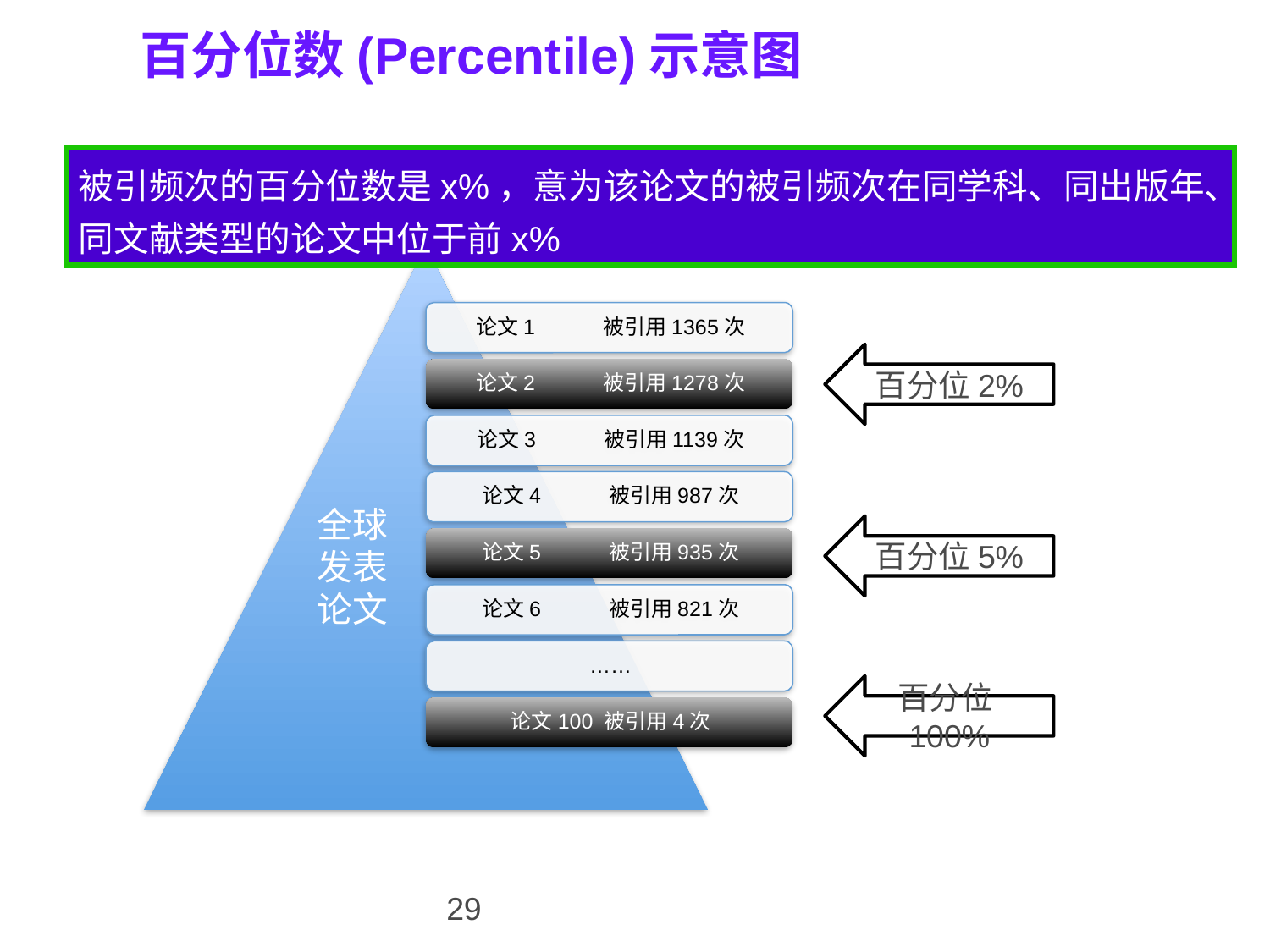

# 百分位数(Percentile)示意图
被引频次的百分位数是x%，意为该论文的被引频次在同学科、同出版年、同文献类型的论文中位于前x%
论文1	被引用1365次
论文2	被引用1278次
论文3	被引用1139次
论文4	被引用987次
论文5	被引用935次
论文6	被引用821次
……
论文100 被引用4次
百分位2%
全球发表论文
百分位5%
百分位100%
29